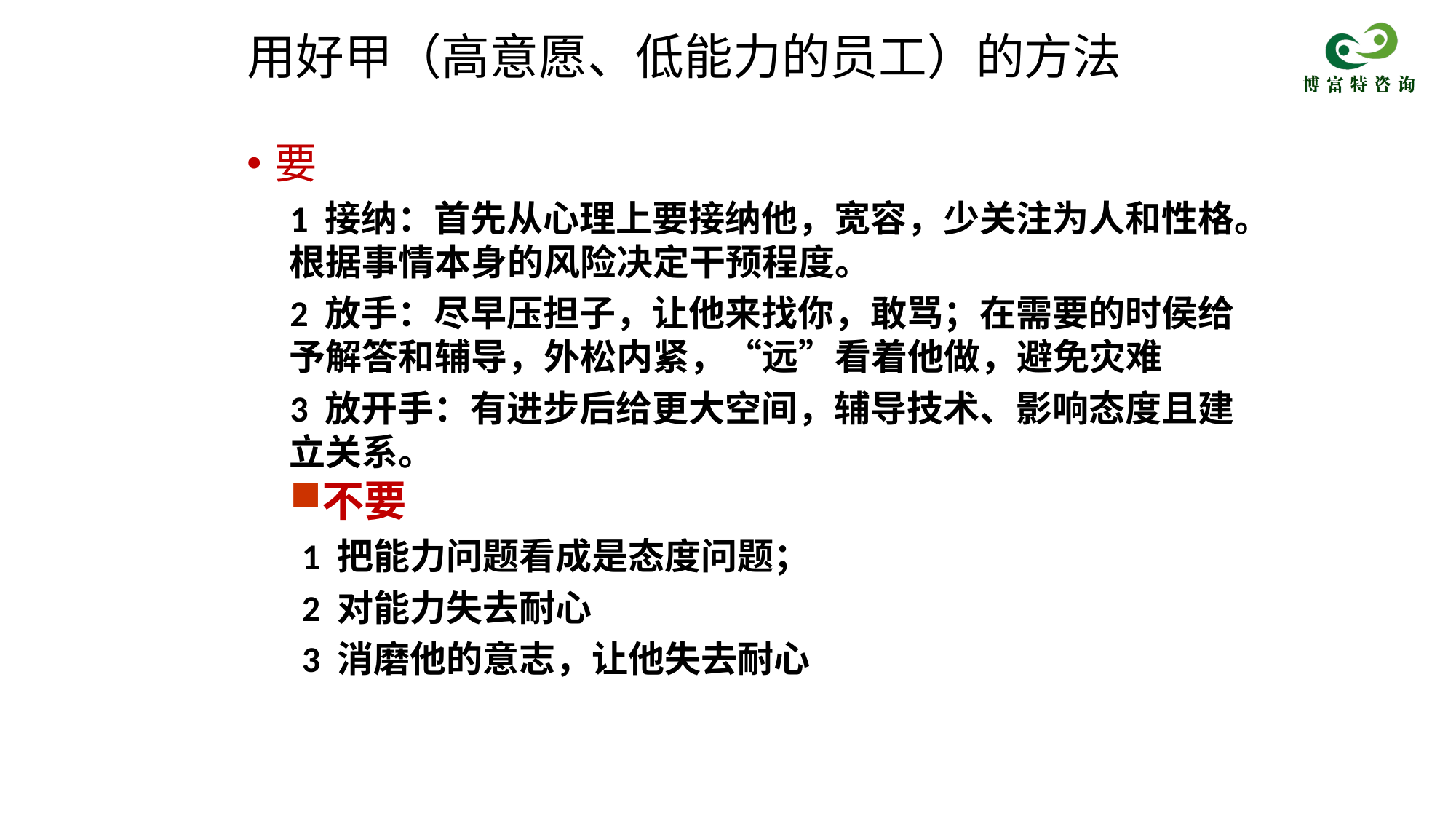

# 用好甲（高意愿、低能力的员工）的方法
要
1 接纳：首先从心理上要接纳他，宽容，少关注为人和性格。根据事情本身的风险决定干预程度。
2 放手：尽早压担子，让他来找你，敢骂；在需要的时侯给予解答和辅导，外松内紧，“远”看着他做，避免灾难
3 放开手：有进步后给更大空间，辅导技术、影响态度且建立关系。
不要
1 把能力问题看成是态度问题；
2 对能力失去耐心
3 消磨他的意志，让他失去耐心